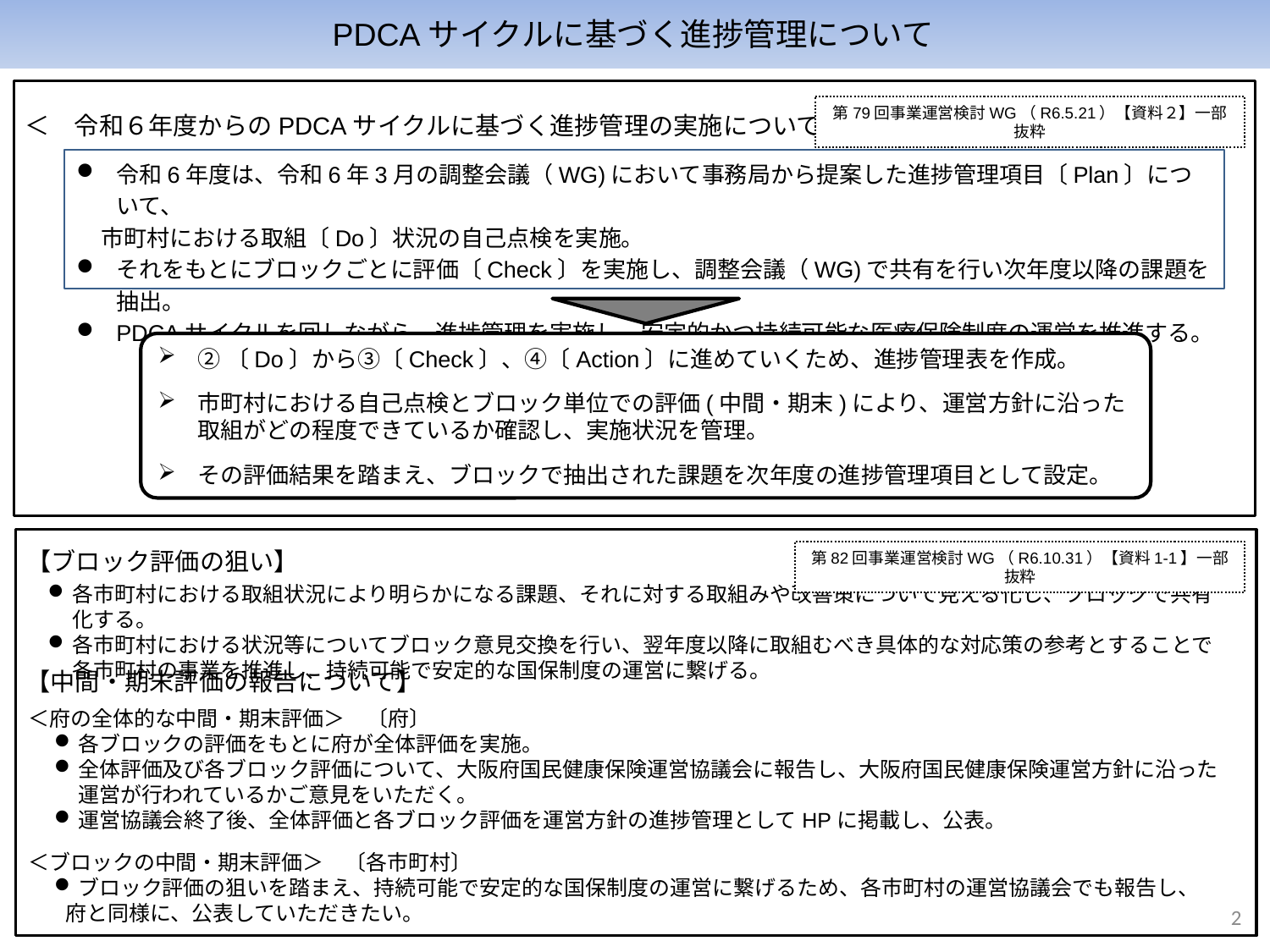

PDCAサイクルに基づく進捗管理について
PDCAサイクルに基づく進捗管理について

第79回事業運営検討WG（R6.5.21）【資料２】一部抜粋
＜　令和６年度からのPDCAサイクルに基づく進捗管理の実施について＞
令和6年度は、令和6年3月の調整会議（WG)において事務局から提案した進捗管理項目〔Plan〕について、
市町村における取組〔Do〕状況の自己点検を実施。
それをもとにブロックごとに評価〔Check〕を実施し、調整会議（WG)で共有を行い次年度以降の課題を抽出。
PDCAサイクルを回しながら、進捗管理を実施し、安定的かつ持続可能な医療保険制度の運営を推進する。

②〔Do〕から③〔Check〕、④〔Action〕に進めていくため、進捗管理表を作成。

市町村における自己点検とブロック単位での評価(中間・期末)により、運営方針に沿った取組がどの程度できているか確認し、実施状況を管理。

その評価結果を踏まえ、ブロックで抽出された課題を次年度の進捗管理項目として設定。

第82回事業運営検討WG（R6.10.31）【資料1-1】一部抜粋
【ブロック評価の狙い】
各市町村における取組状況により明らかになる課題、それに対する取組みや改善策について見える化し、ブロックで共有化する。
各市町村における状況等についてブロック意見交換を行い、翌年度以降に取組むべき具体的な対応策の参考とすることで各市町村の事業を推進し、持続可能で安定的な国保制度の運営に繋げる。

【中間・期末評価の報告について】
＜府の全体的な中間・期末評価＞　〔府〕
各ブロックの評価をもとに府が全体評価を実施。
全体評価及び各ブロック評価について、大阪府国民健康保険運営協議会に報告し、大阪府国民健康保険運営方針に沿った
運営が行われているかご意見をいただく。
運営協議会終了後、全体評価と各ブロック評価を運営方針の進捗管理としてHPに掲載し、公表。

＜ブロックの中間・期末評価＞　〔各市町村〕
ブロック評価の狙いを踏まえ、持続可能で安定的な国保制度の運営に繋げるため、各市町村の運営協議会でも報告し、
府と同様に、公表していただきたい。

2